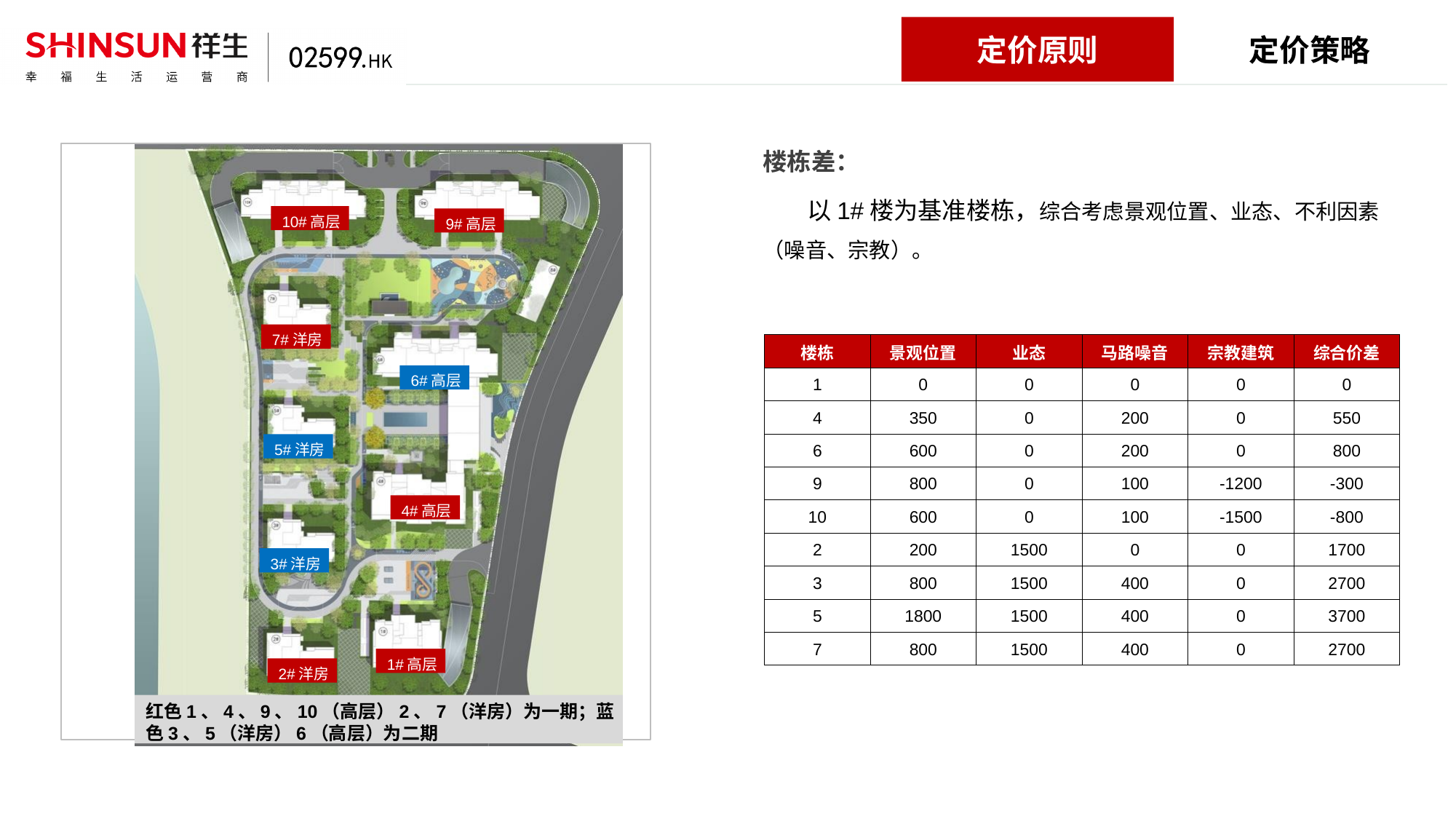

定价原则
定价策略
楼栋差：
       以1#楼为基准楼栋，综合考虑景观位置、业态、不利因素（噪音、宗教）。

10#高层
9#高层
7#洋房
| 楼栋 | 景观位置 | 业态 | 马路噪音 | 宗教建筑 | 综合价差 |
| --- | --- | --- | --- | --- | --- |
| 1 | 0 | 0 | 0 | 0 | 0 |
| 4 | 350 | 0 | 200 | 0 | 550 |
| 6 | 600 | 0 | 200 | 0 | 800 |
| 9 | 800 | 0 | 100 | -1200 | -300 |
| 10 | 600 | 0 | 100 | -1500 | -800 |
| 2 | 200 | 1500 | 0 | 0 | 1700 |
| 3 | 800 | 1500 | 400 | 0 | 2700 |
| 5 | 1800 | 1500 | 400 | 0 | 3700 |
| 7 | 800 | 1500 | 400 | 0 | 2700 |
6#高层
5#洋房
4#高层
3#洋房
1#高层
2#洋房
红色1、4、9、10（高层）2、7（洋房）为一期；蓝色3、5（洋房）6（高层）为二期